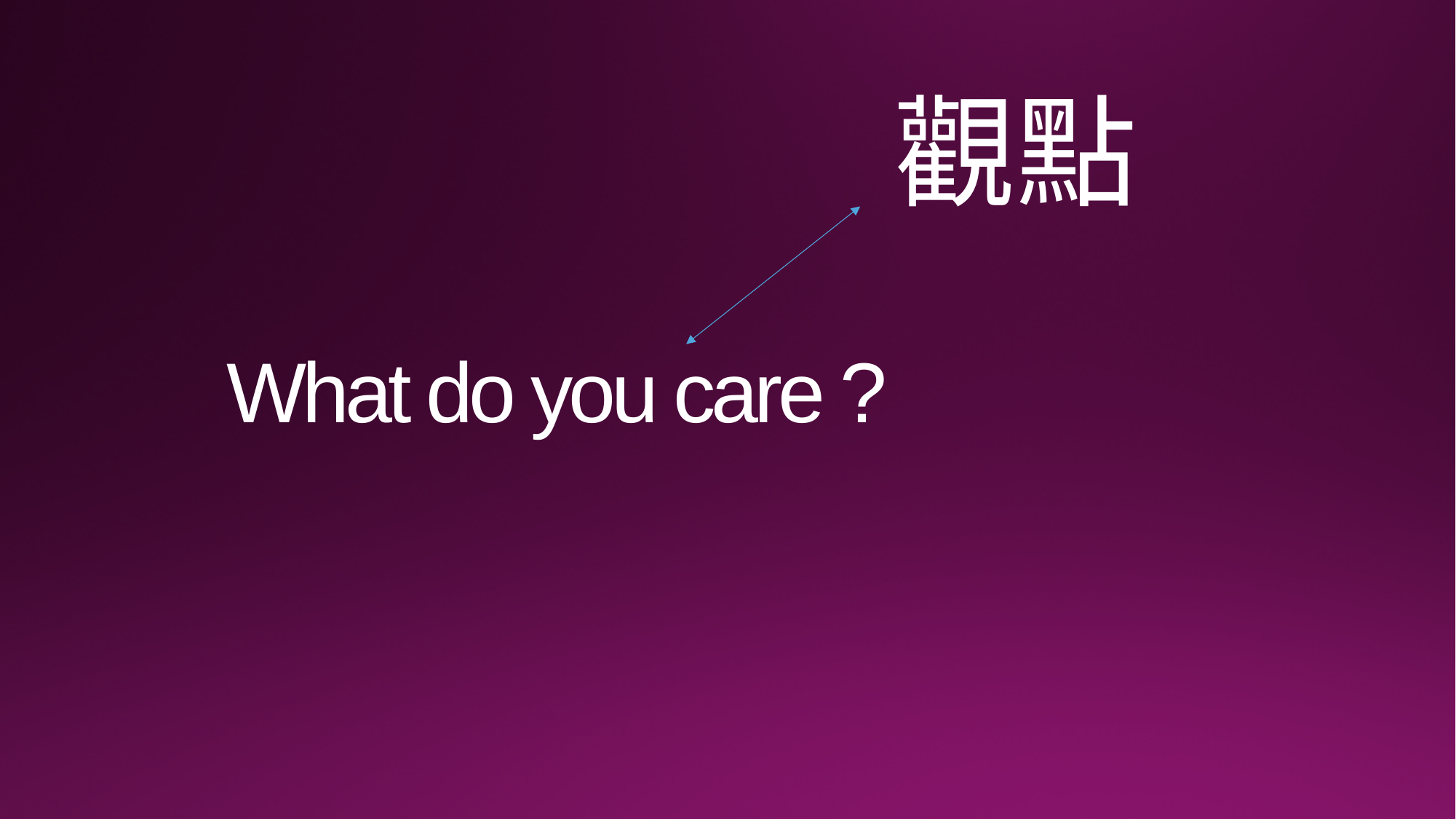

觀點
# What do you care ?